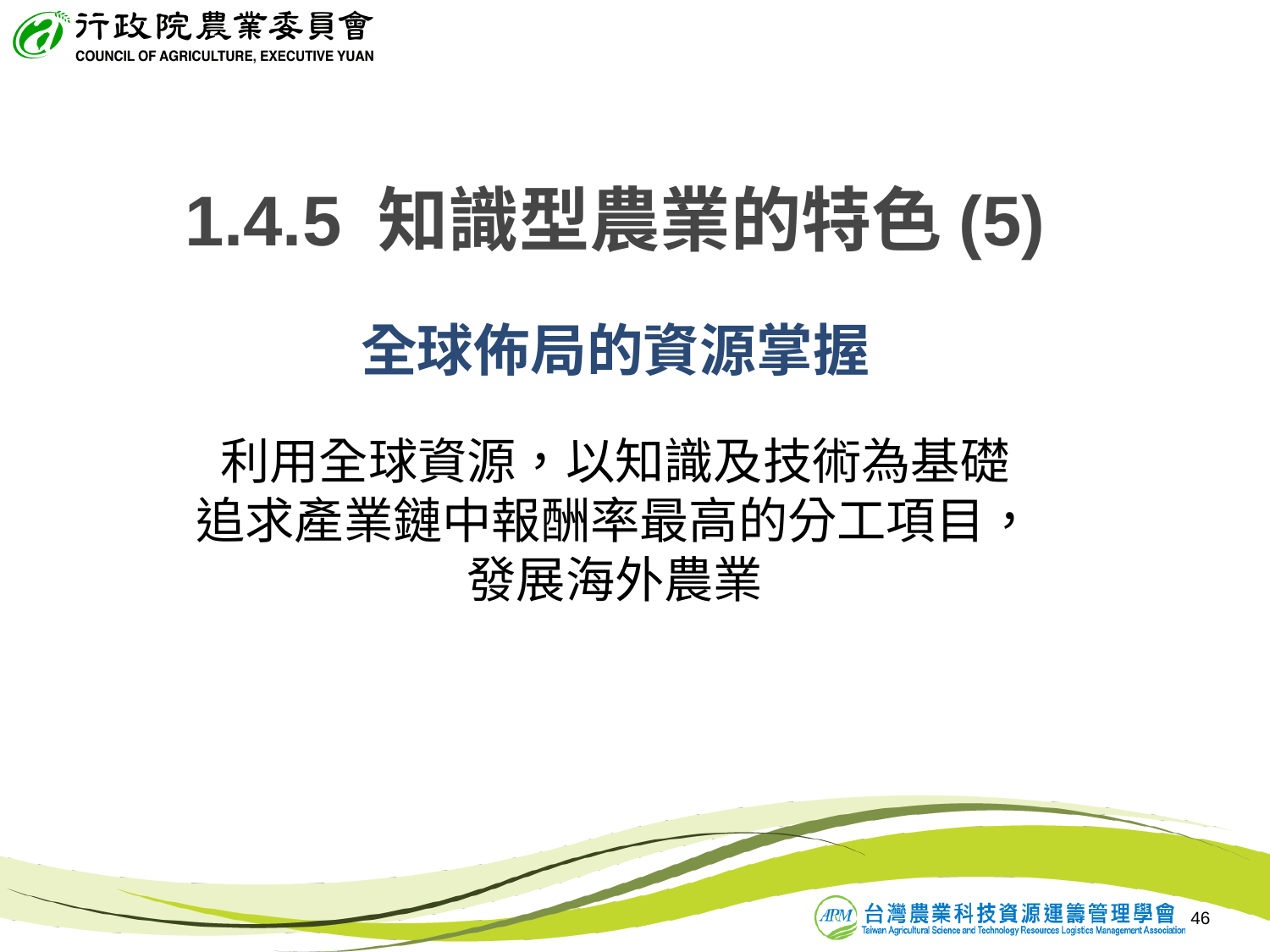

1.4.5 知識型農業的特色(5)
全球佈局的資源掌握
利用全球資源，以知識及技術為基礎
追求產業鏈中報酬率最高的分工項目，
發展海外農業
46